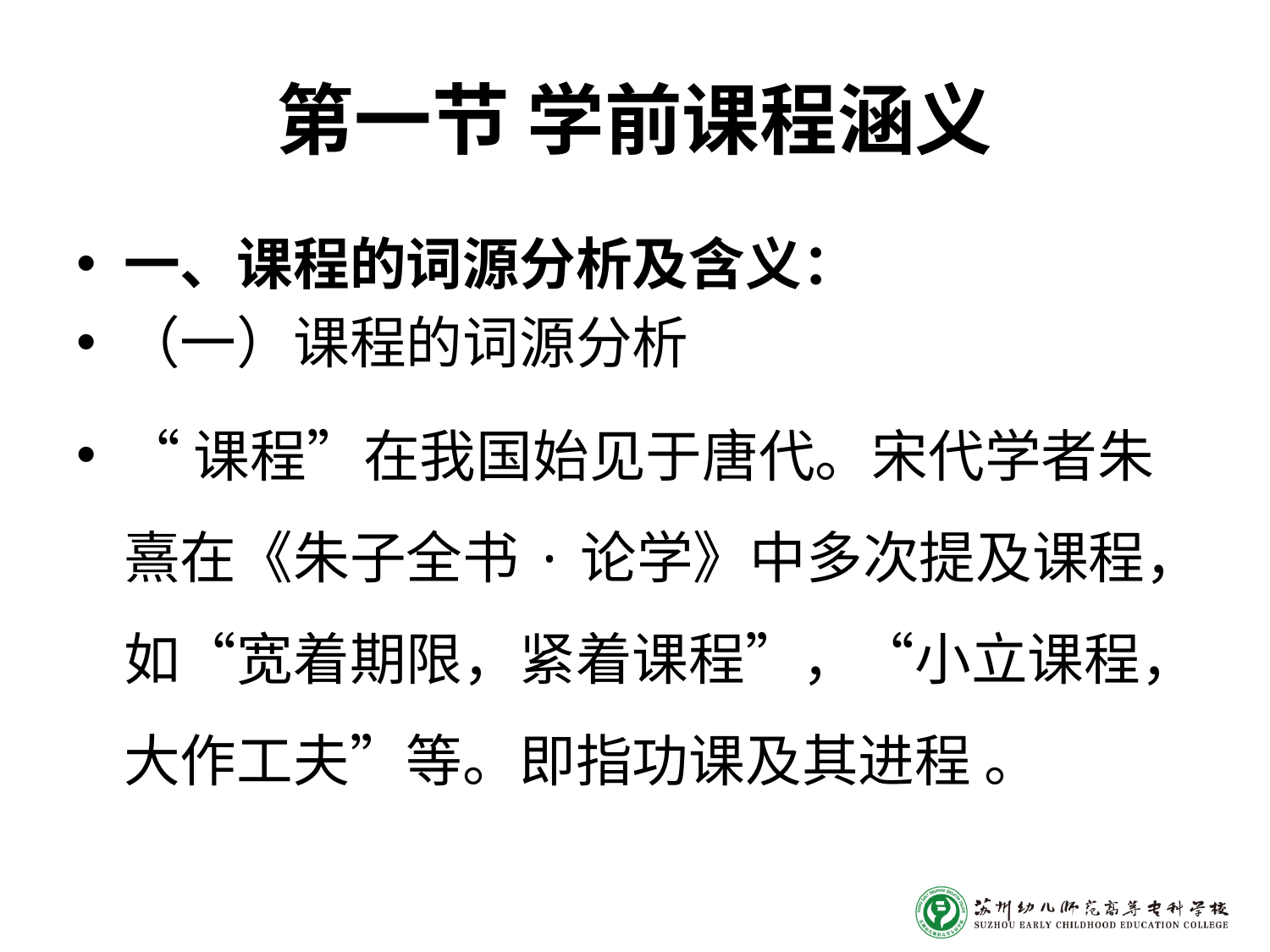

# 第一节 学前课程涵义
一、课程的词源分析及含义：
（一）课程的词源分析
“课程”在我国始见于唐代。宋代学者朱熹在《朱子全书·论学》中多次提及课程，如“宽着期限，紧着课程”，“小立课程，大作工夫”等。即指功课及其进程 。